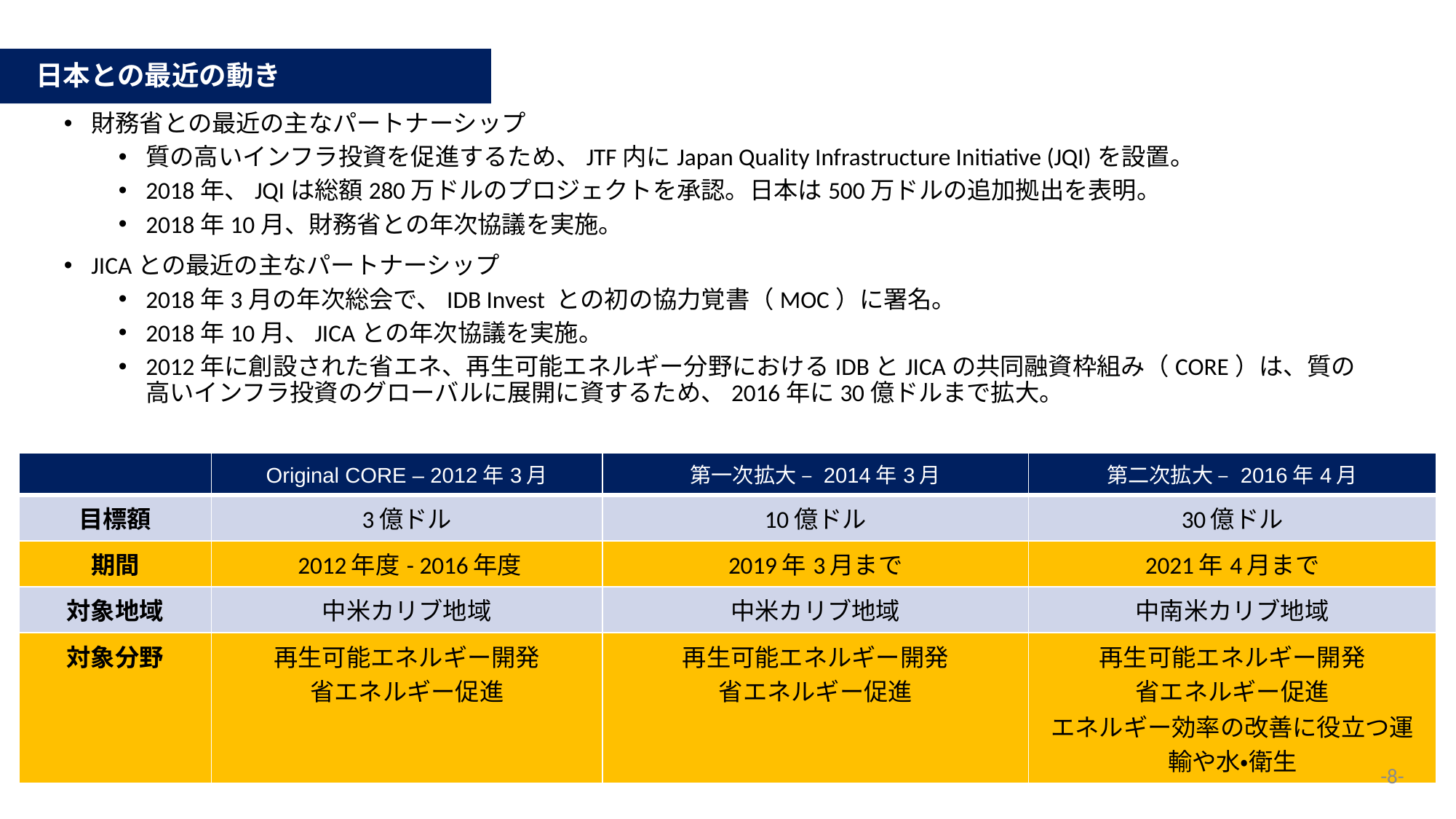

日本との最近の動き
財務省との最近の主なパートナーシップ
質の高いインフラ投資を促進するため、JTF内にJapan Quality Infrastructure Initiative (JQI)を設置。
2018年、JQIは総額280万ドルのプロジェクトを承認。日本は500万ドルの追加拠出を表明。
2018年10月、財務省との年次協議を実施。
JICAとの最近の主なパートナーシップ
2018年3月の年次総会で、IDB Invest との初の協力覚書（MOC）に署名。
2018年10月、JICAとの年次協議を実施。
2012年に創設された省エネ、再生可能エネルギー分野におけるIDBとJICAの共同融資枠組み（CORE）は、質の高いインフラ投資のグローバルに展開に資するため、2016年に30億ドルまで拡大。

|  | Original CORE – 2012年3月 | 第一次拡大 – 2014年3月 | 第二次拡大 – 2016年4月 |
| --- | --- | --- | --- |
| 目標額 | 3億ドル | 10億ドル | 30億ドル |
| 期間 | 2012年度- 2016年度 | 2019年3月まで | 2021年4月まで |
| 対象地域 | 中米カリブ地域 | 中米カリブ地域 | 中南米カリブ地域 |
| 対象分野 | 再生可能エネルギー開発 省エネルギー促進 | 再生可能エネルギー開発 省エネルギー促進 | 再生可能エネルギー開発 省エネルギー促進 エネルギー効率の改善に役立つ運輸や水・衛生 |
-8-